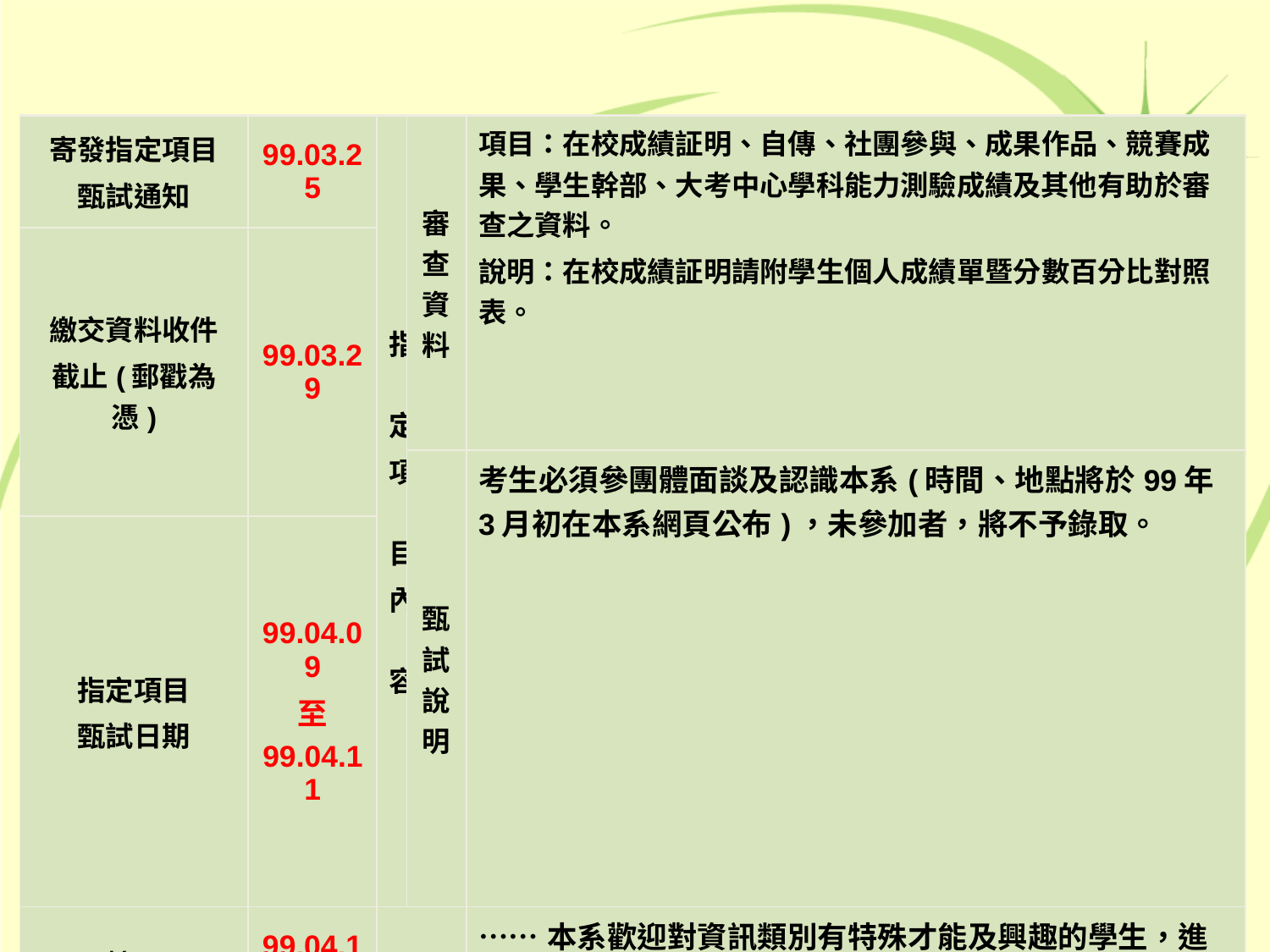

| 寄發指定項目 甄試通知 | 99.03.25 | 指 定 項 目 內 容 | 審查 資料 | 項目：在校成績証明、自傳、社團參與、成果作品、競賽成果、學生幹部、大考中心學科能力測驗成績及其他有助於審查之資料。 說明：在校成績証明請附學生個人成績單暨分數百分比對照表。 |
| --- | --- | --- | --- | --- |
| 繳交資料收件 截止(郵戳為憑) | 99.03.29 |  |  |  |
|  |  |  | 甄試 說明 | 考生必須參團體面談及認識本系(時間、地點將於99年3月初在本系網頁公布)，未參加者，將不予錄取。 |
| 指定項目 甄試日期 | 99.04.09 至 99.04.11 |  |  |  |
| 榜示 | 99.04.19 | 備註 |  | ……本系歡迎對資訊類別有特殊才能及興趣的學生，進入本校深造，激發潛能，以成為優秀資訊科技人才！…… |
| 甄選總成績複查截止(郵戳為憑) | 99.04.23 |  |  |  |
32